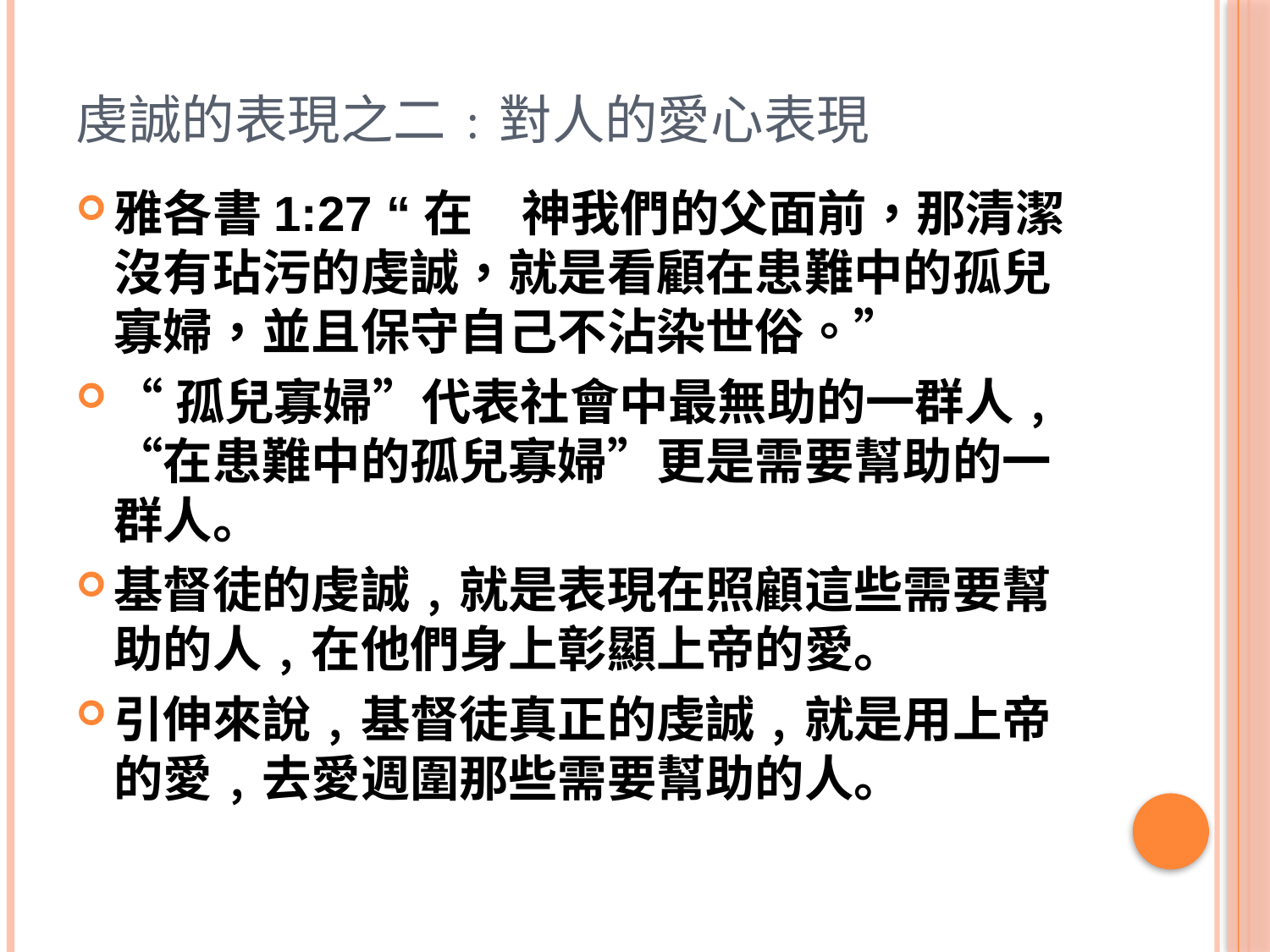

# 虔誠的表現之二﹕對人的愛心表現
雅各書1:27 “在　神我們的父面前，那清潔沒有玷污的虔誠，就是看顧在患難中的孤兒寡婦，並且保守自己不沾染世俗。”
“孤兒寡婦”代表社會中最無助的一群人﹐“在患難中的孤兒寡婦”更是需要幫助的一群人。
基督徒的虔誠﹐就是表現在照顧這些需要幫助的人﹐在他們身上彰顯上帝的愛。
引伸來說﹐基督徒真正的虔誠﹐就是用上帝的愛﹐去愛週圍那些需要幫助的人。